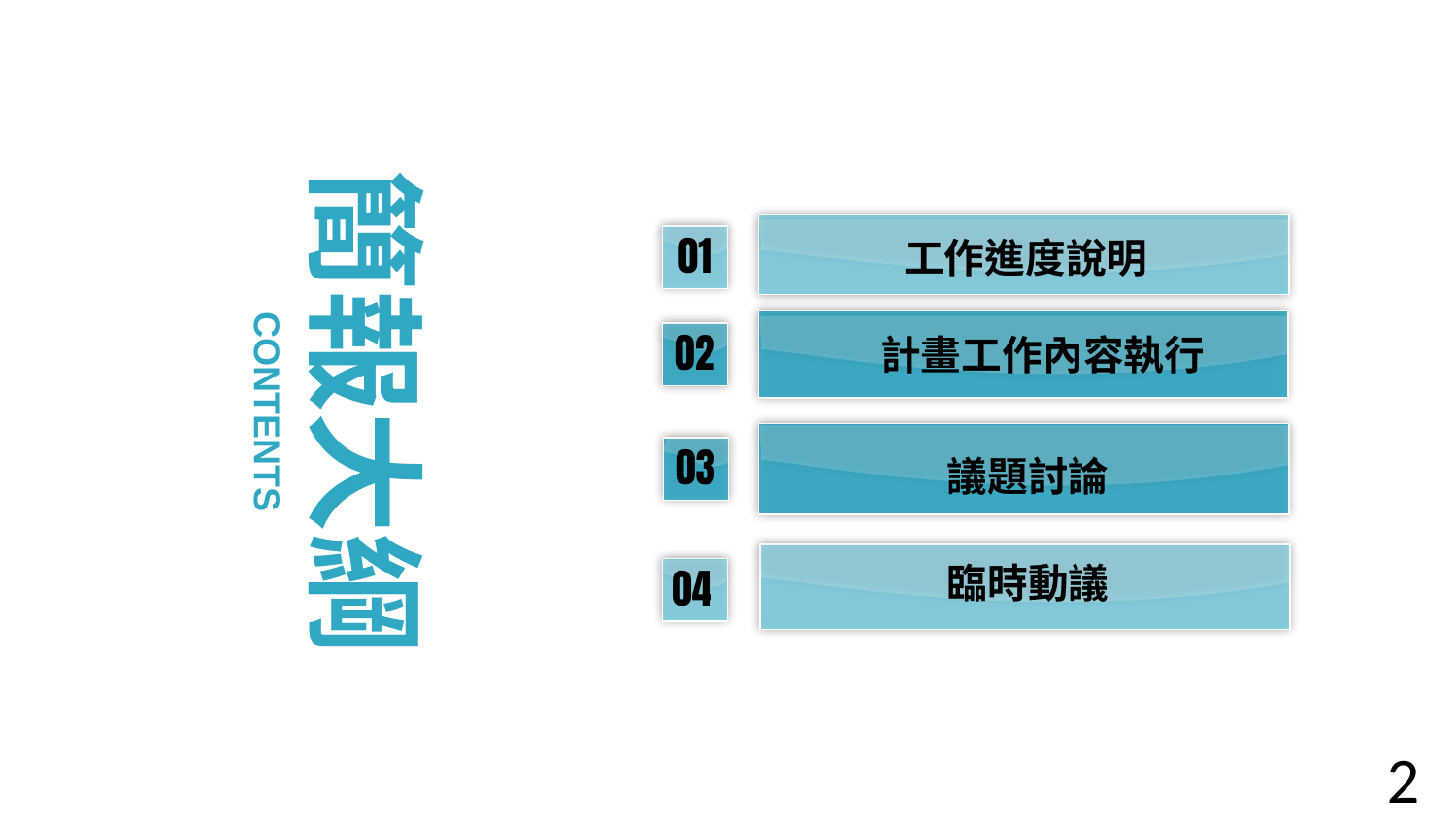

簡報大綱

工作進度說明
01

計畫工作內容執行
02

CONTENTS

議題討論
03

臨時動議
04

2